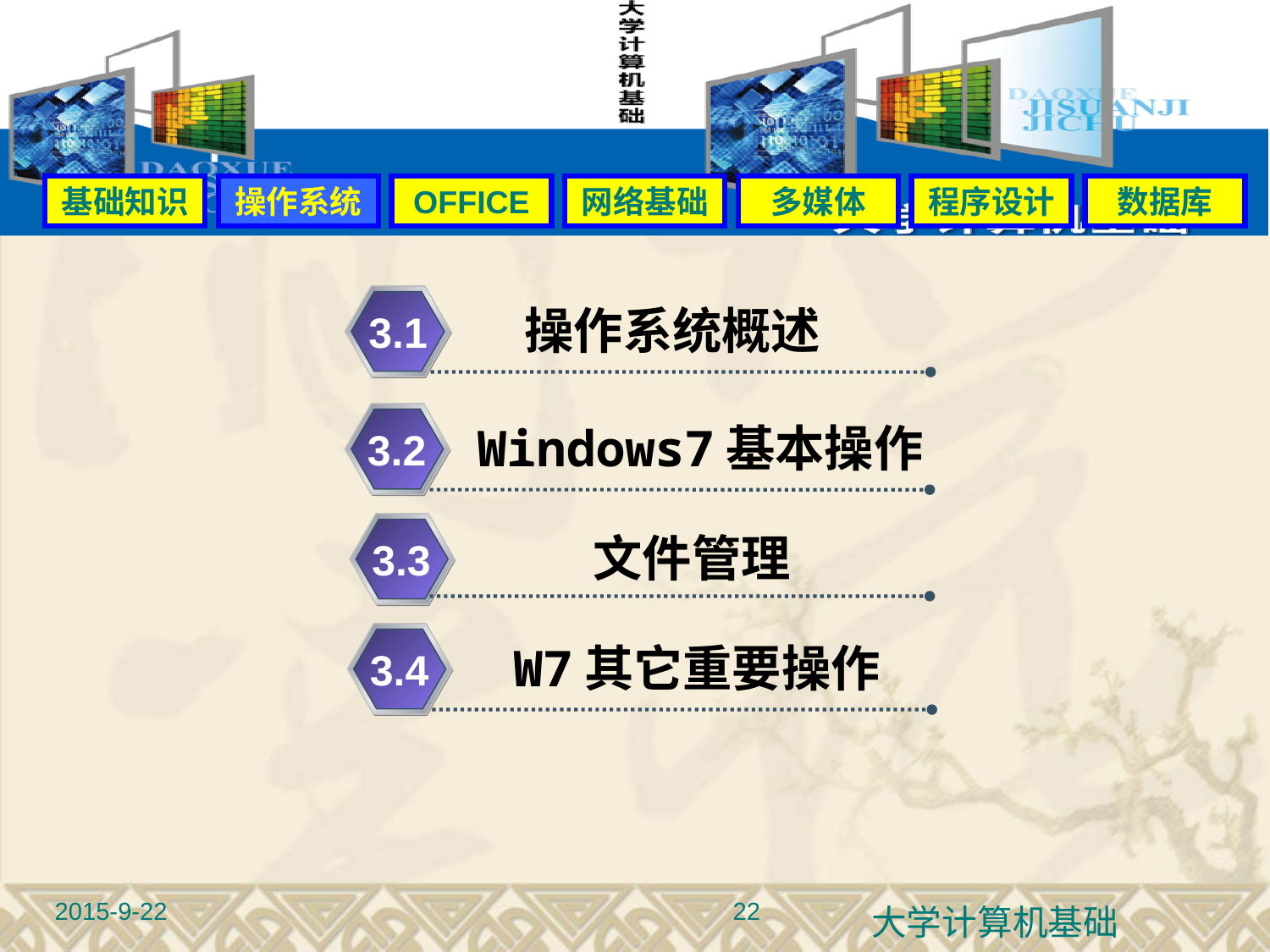

#
基础知识
操作系统
OFFICE
网络基础
多媒体
程序设计
数据库

3.1

操作系统概述

3.2

Windows7基本操作

3.3

文件管理

W7其它重要操作

3.4

2015-9-22
22